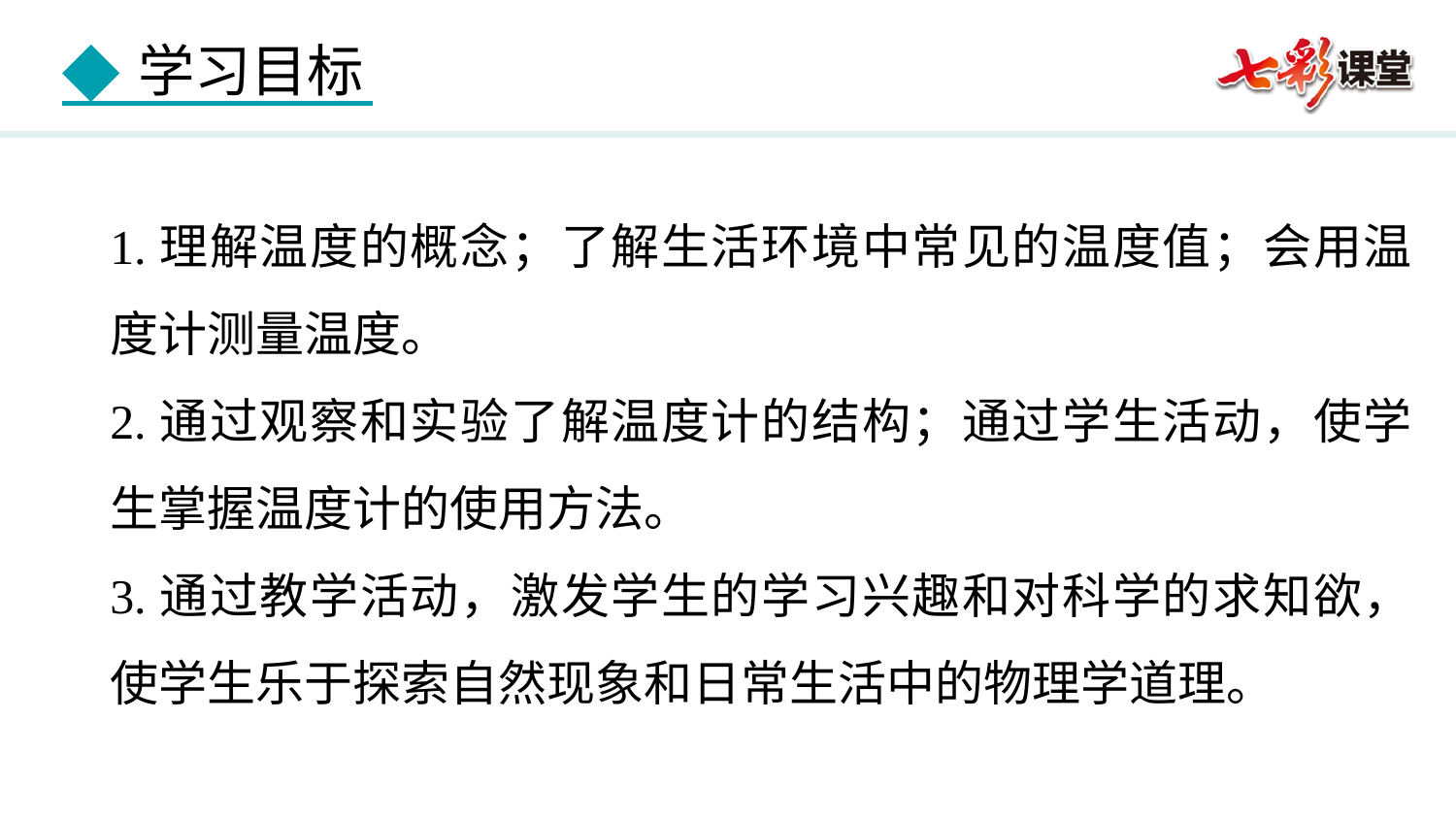

1.理解温度的概念；了解生活环境中常见的温度值；会用温度计测量温度。
2.通过观察和实验了解温度计的结构；通过学生活动，使学生掌握温度计的使用方法。
3.通过教学活动，激发学生的学习兴趣和对科学的求知欲，使学生乐于探索自然现象和日常生活中的物理学道理。